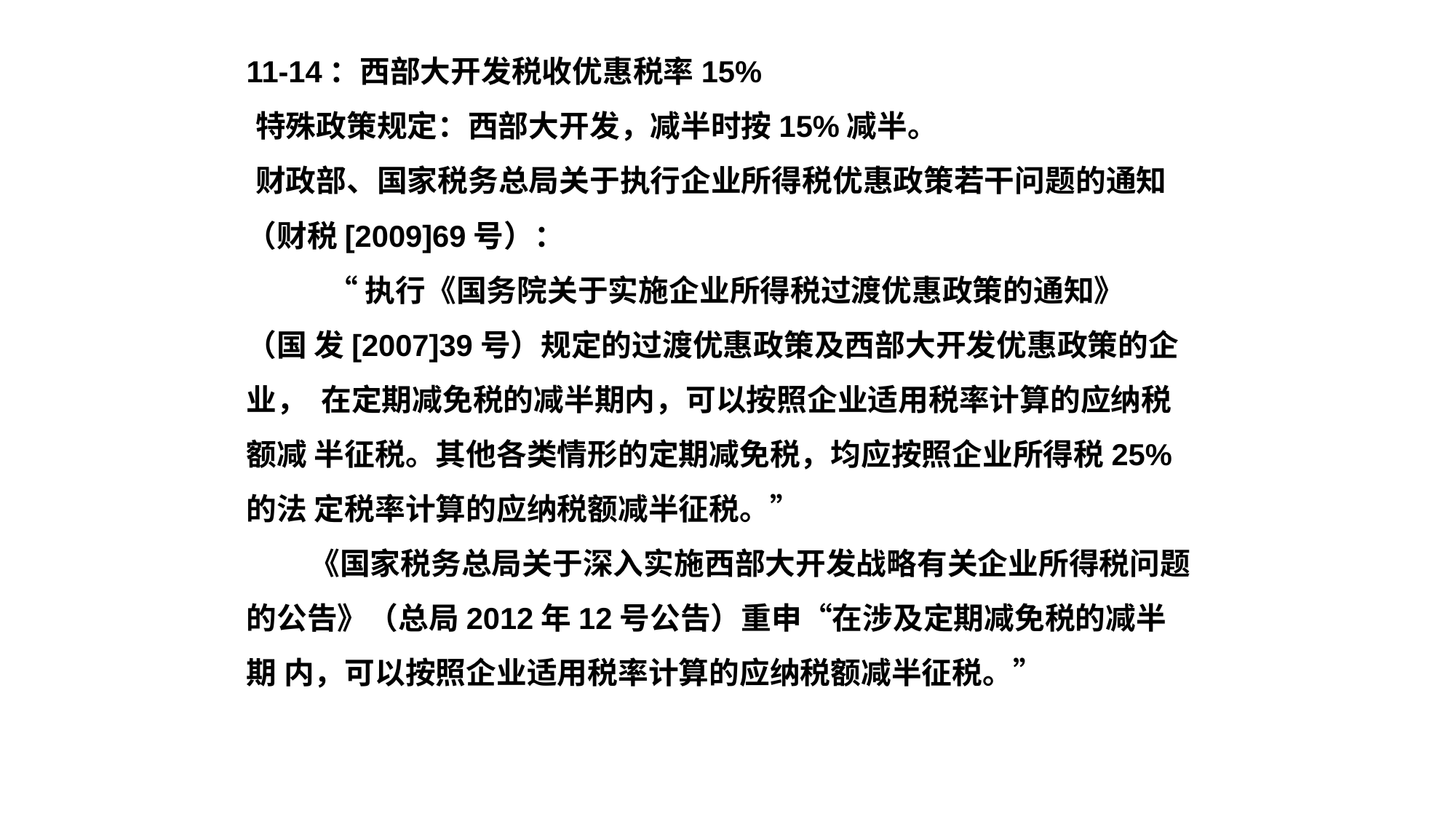

11-14：西部大开发税收优惠税率15%
特殊政策规定：西部大开发，减半时按15%减半。
财政部、国家税务总局关于执行企业所得税优惠政策若干问题的通知
（财税[2009]69号）：
“执行《国务院关于实施企业所得税过渡优惠政策的通知》（国 发[2007]39号）规定的过渡优惠政策及西部大开发优惠政策的企业，  在定期减免税的减半期内，可以按照企业适用税率计算的应纳税额减 半征税。其他各类情形的定期减免税，均应按照企业所得税25%的法 定税率计算的应纳税额减半征税。”
《国家税务总局关于深入实施西部大开发战略有关企业所得税问题 的公告》（总局2012年12号公告）重申“在涉及定期减免税的减半期 内，可以按照企业适用税率计算的应纳税额减半征税。”